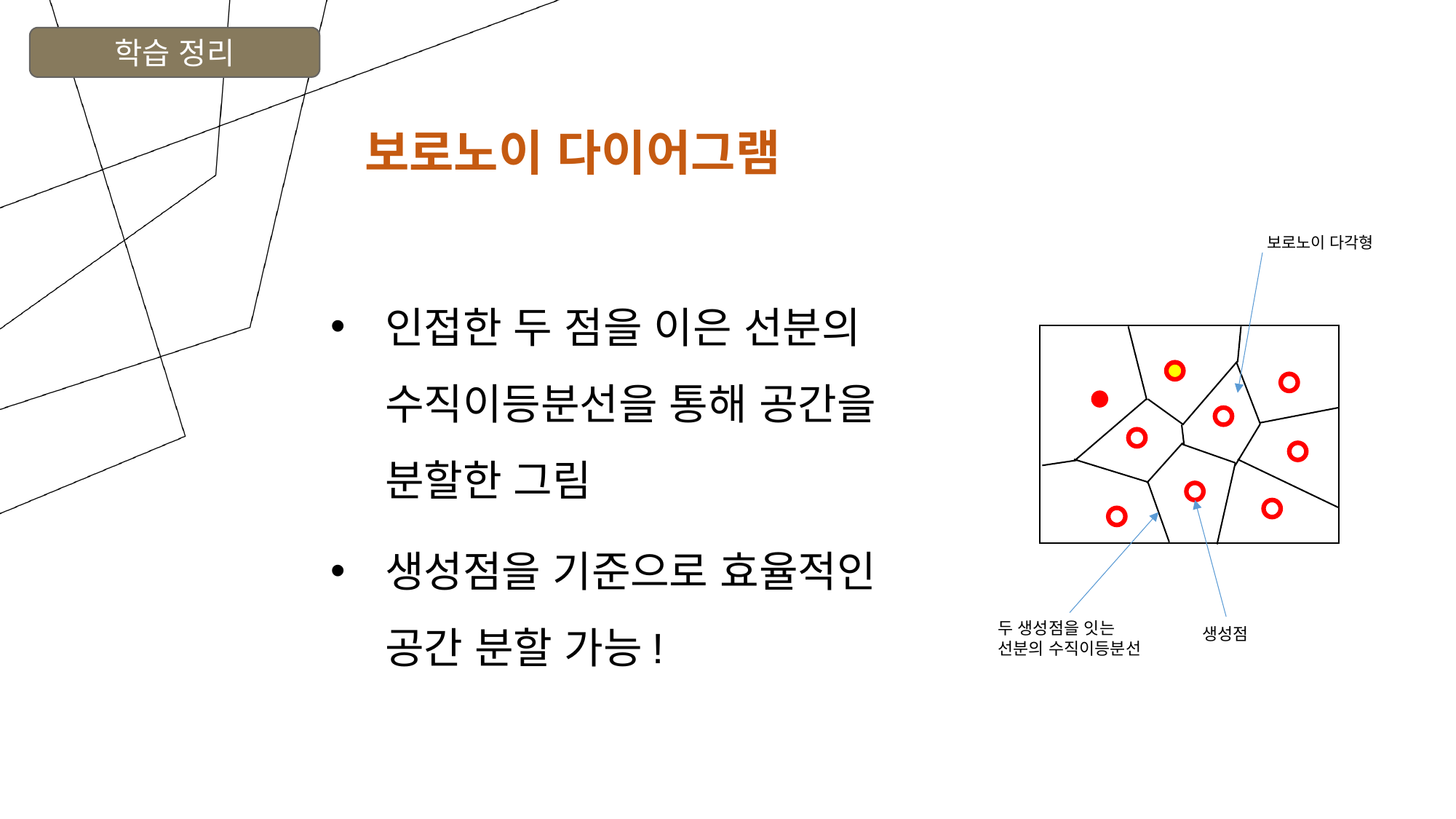

학습 정리
보로노이 다이어그램
보로노이 다각형
인접한 두 점을 이은 선분의 수직이등분선을 통해 공간을 분할한 그림
생성점을 기준으로 효율적인 공간 분할 가능!

두 생성점을 잇는
선분의 수직이등분선
생성점